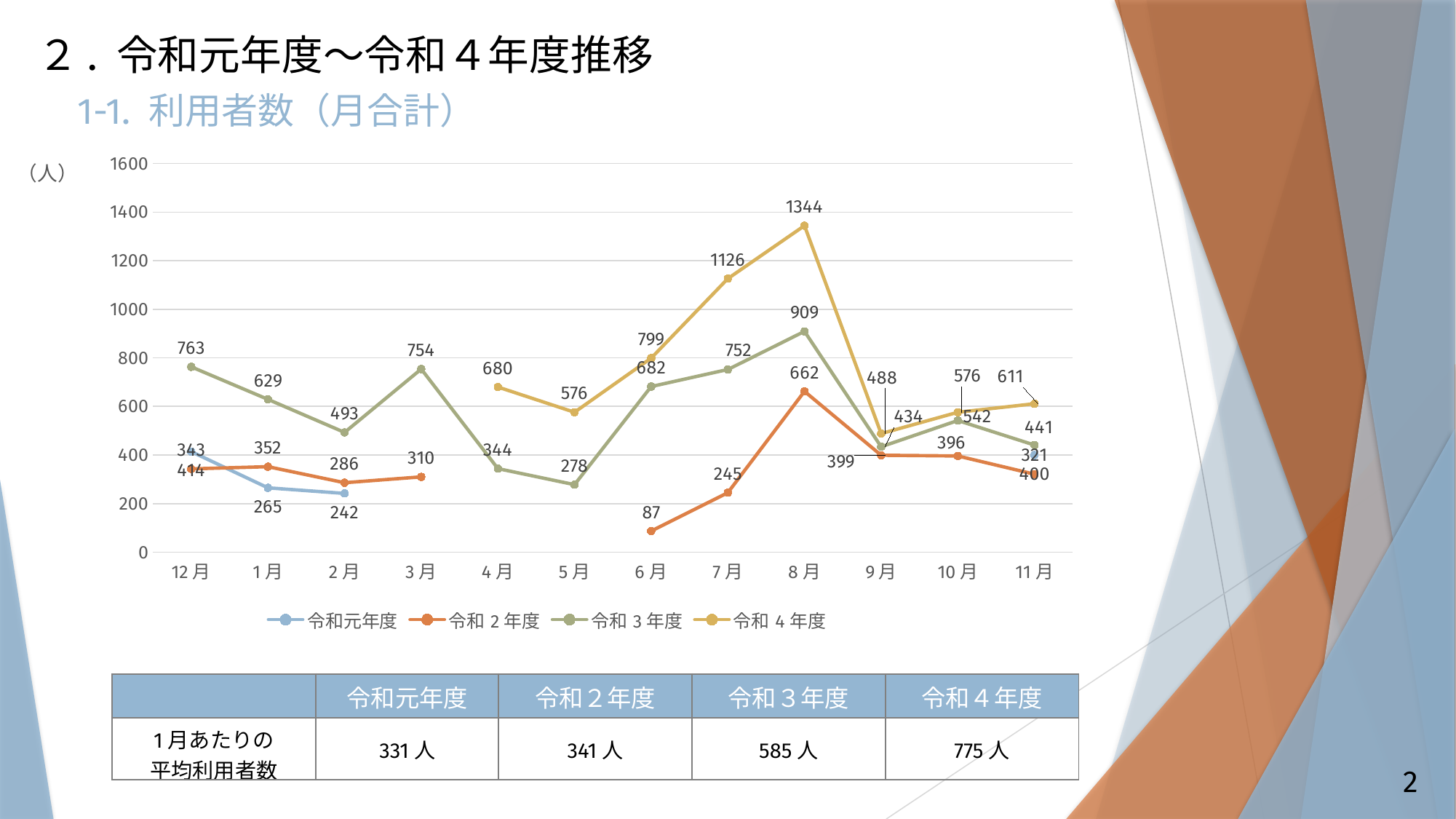

２. 令和元年度～令和４年度推移
# 1-1. 利用者数（月合計）

### Chart

| Category | 令和元年度 | 令和2年度 | 令和3年度 | 令和4年度 |
|---|---|---|---|---|
| 12月 | 414.0 | 343.0 | 763.0 | None |
| 1月 | 265.0 | 352.0 | 629.0 | None |
| 2月 | 242.0 | 286.0 | 493.0 | None |
| 3月 | None | 310.0 | 754.0 | None |
| 4月 | None | None | 344.0 | 680.0 |
| 5月 | None | None | 278.0 | 576.0 |
| 6月 | None | 87.0 | 682.0 | 799.0 |
| 7月 | None | 245.0 | 752.0 | 1126.0 |
| 8月 | None | 662.0 | 909.0 | 1344.0 |
| 9月 | None | 399.0 | 434.0 | 488.0 |
| 10月 | None | 396.0 | 542.0 | 576.0 |
| 11月 | 400.0 | 321.0 | 441.0 | 611.0 |
|  | 令和元年度 | 令和２年度 | 令和３年度 | 令和４年度 |
| --- | --- | --- | --- | --- |
| 1月あたりの 平均利用者数 | 331人 | 341人 | 585人 | 775人 |
2